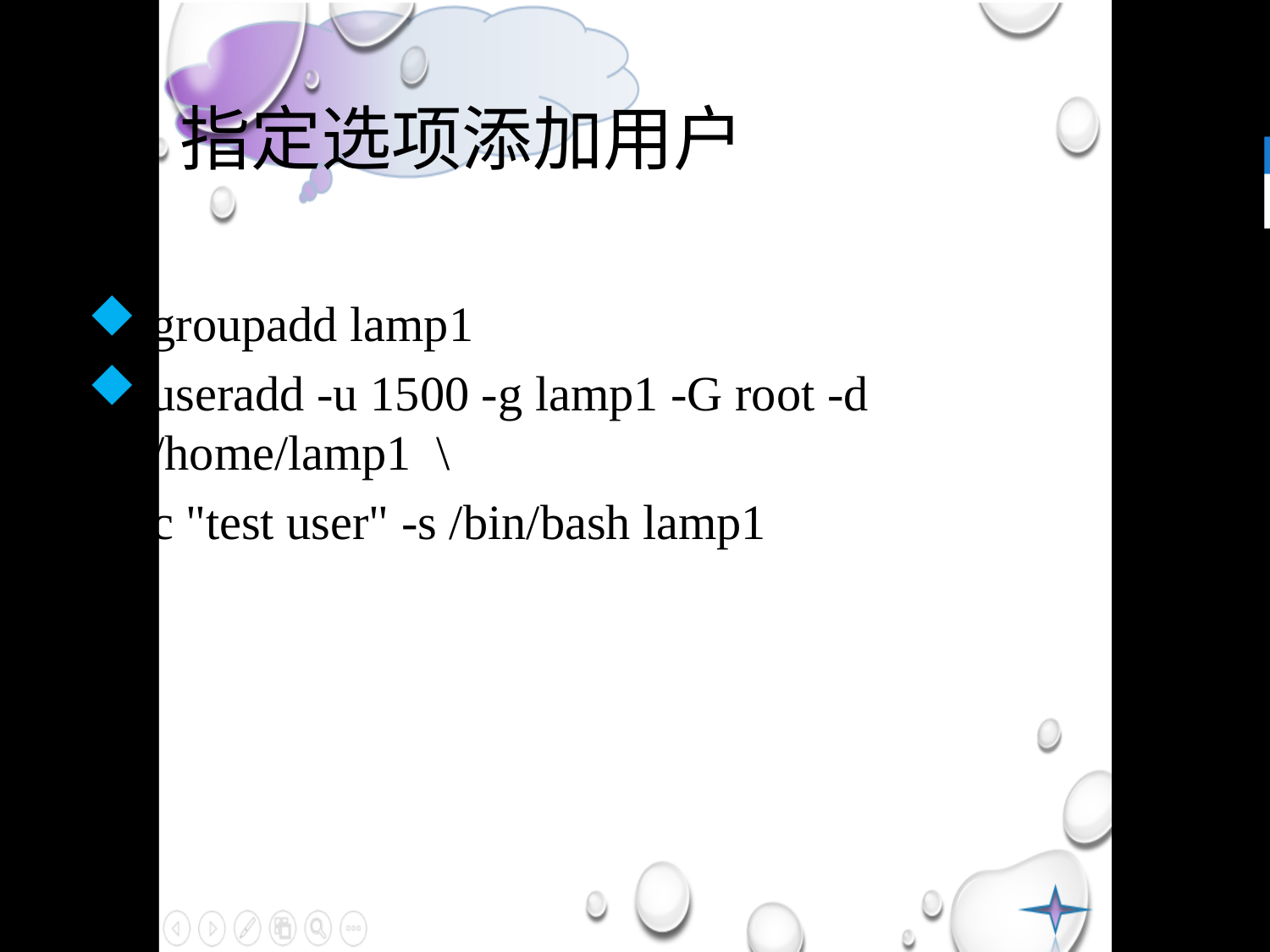

# 3、指定选项添加用户
groupadd lamp1
useradd -u 1500 -g lamp1 -G root -d /home/lamp1  \
	-c "test user" -s /bin/bash lamp1